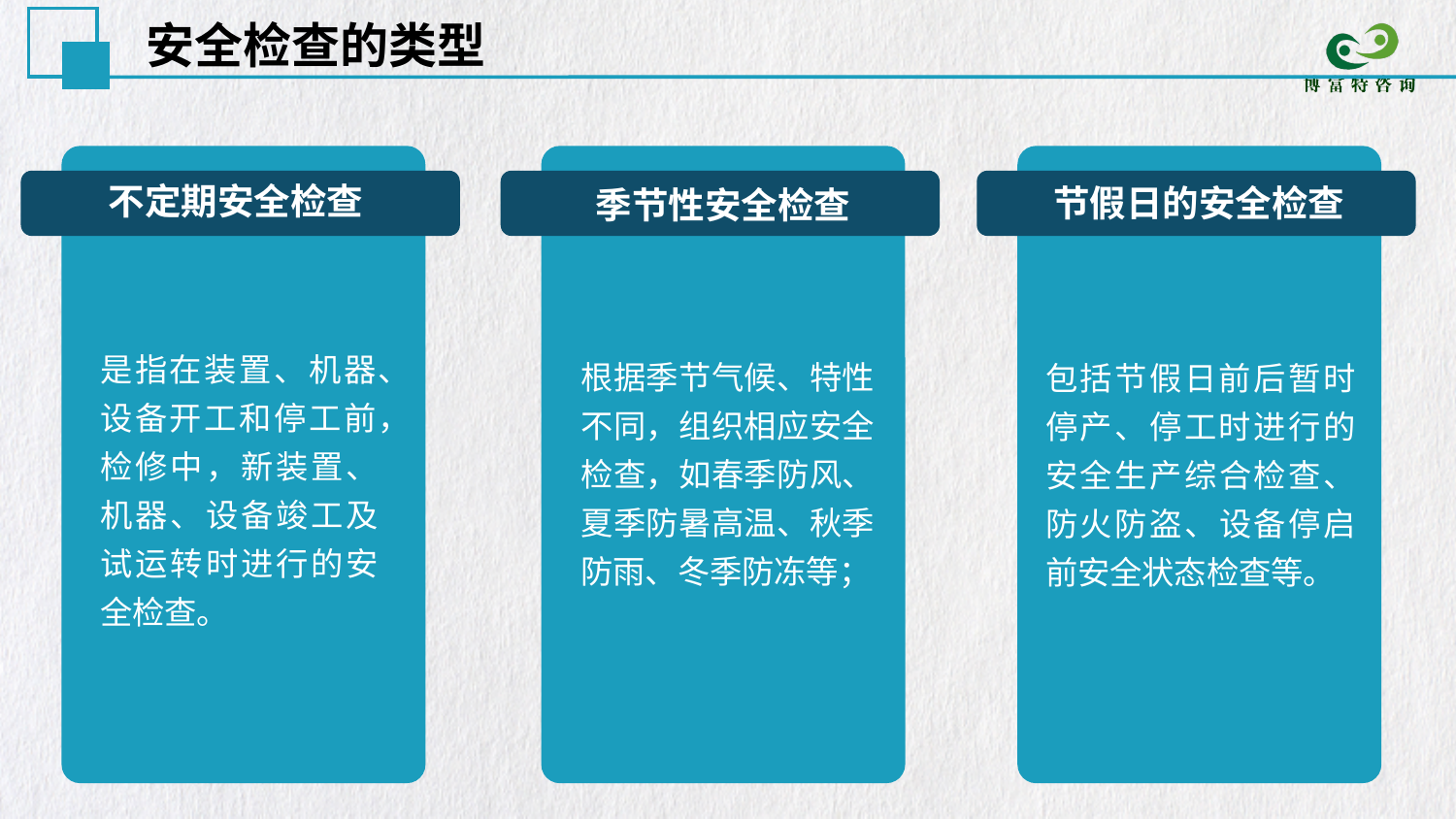

安全检查的类型

不定期安全检查
节假日的安全检查
季节性安全检查
是指在装置、机器、设备开工和停工前，检修中，新装置、机器、设备竣工及试运转时进行的安全检查。
根据季节气候、特性不同，组织相应安全检查，如春季防风、夏季防暑高温、秋季防雨、冬季防冻等；
包括节假日前后暂时停产、停工时进行的安全生产综合检查、防火防盗、设备停启前安全状态检查等。